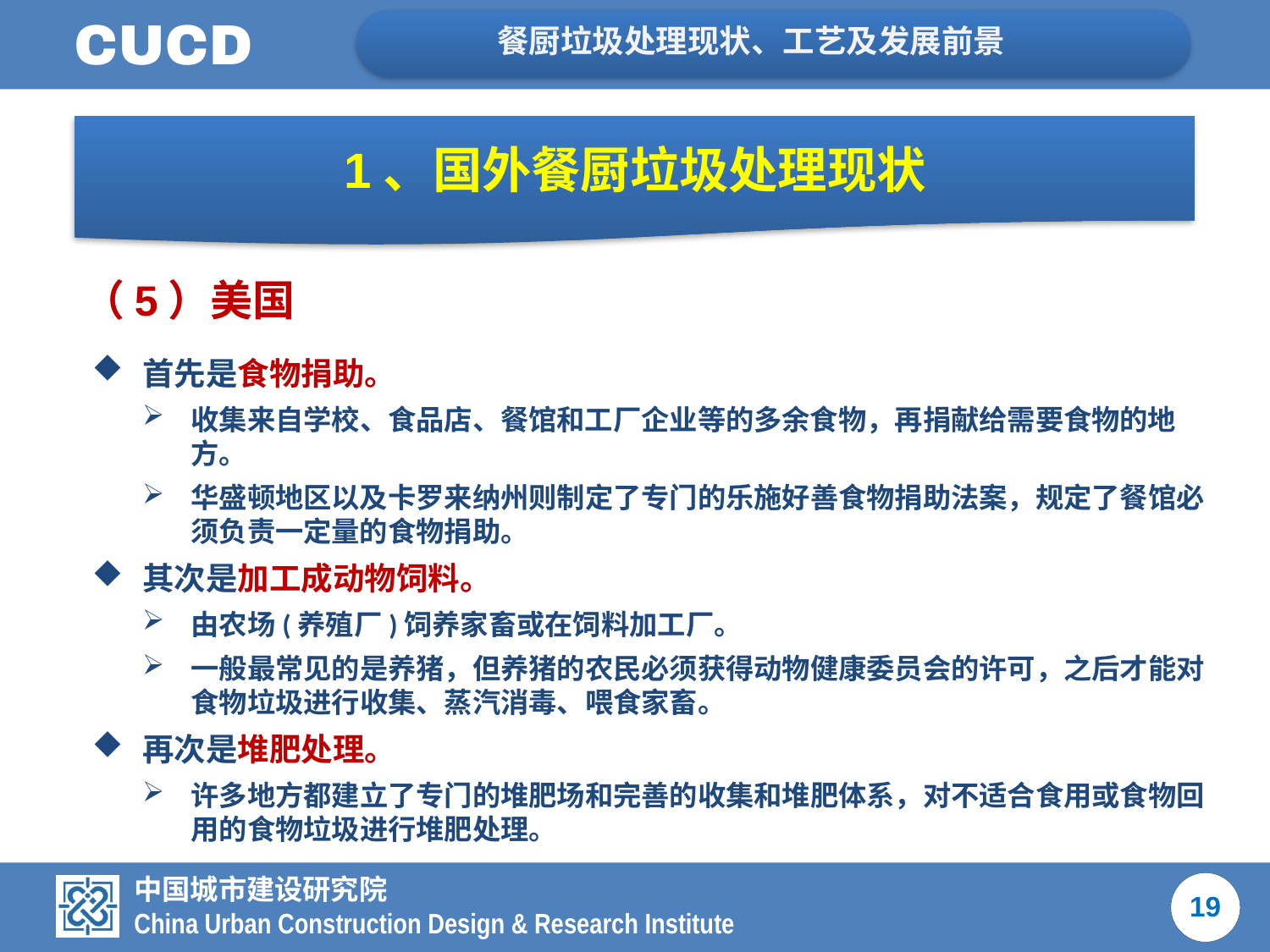

1、国外餐厨垃圾处理现状
（5）美国
首先是食物捐助。
收集来自学校、食品店、餐馆和工厂企业等的多余食物，再捐献给需要食物的地方。
华盛顿地区以及卡罗来纳州则制定了专门的乐施好善食物捐助法案，规定了餐馆必须负责一定量的食物捐助。
其次是加工成动物饲料。
由农场(养殖厂)饲养家畜或在饲料加工厂。
一般最常见的是养猪，但养猪的农民必须获得动物健康委员会的许可，之后才能对食物垃圾进行收集、蒸汽消毒、喂食家畜。
再次是堆肥处理。
许多地方都建立了专门的堆肥场和完善的收集和堆肥体系，对不适合食用或食物回用的食物垃圾进行堆肥处理。
19